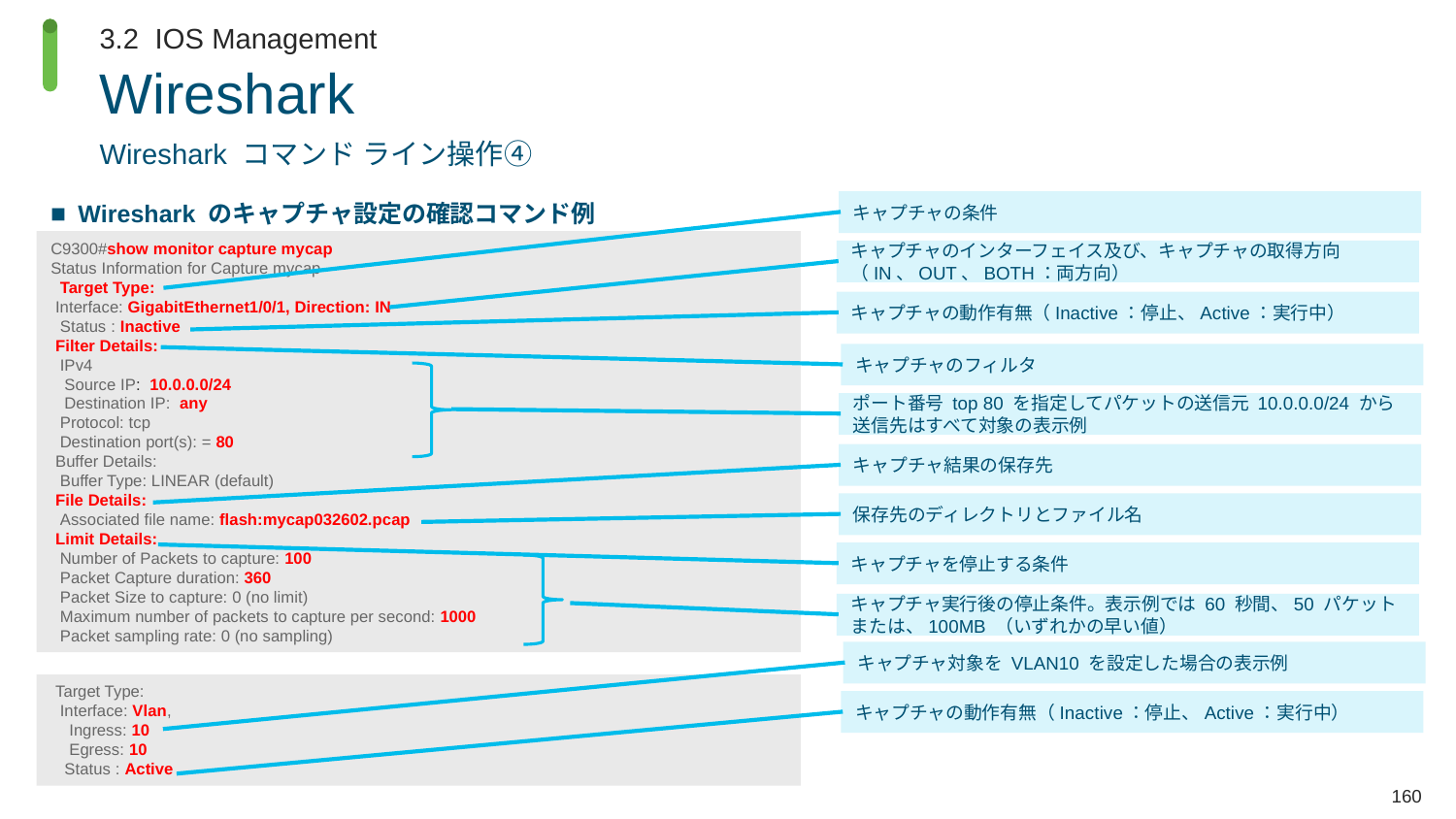

3.2  IOS Management
# Wireshark
Wireshark コマンド ライン操作④
Wireshark のキャプチャ設定の確認コマンド例
キャプチャの条件
C9300#show monitor capture mycap
Status Information for Capture mycap
  Target Type:
 Interface: GigabitEthernet1/0/1, Direction: IN
  Status : Inactive
 Filter Details:
  IPv4
   Source IP:  10.0.0.0/24
   Destination IP:  any
  Protocol: tcp
  Destination port(s): = 80
 Buffer Details:
  Buffer Type: LINEAR (default)
 File Details:
  Associated file name: flash:mycap032602.pcap
 Limit Details:
  Number of Packets to capture: 100
  Packet Capture duration: 360
  Packet Size to capture: 0 (no limit)
  Maximum number of packets to capture per second: 1000
  Packet sampling rate: 0 (no sampling)
キャプチャのインターフェイス及び、キャプチャの取得方向
（IN、OUT、BOTH：両方向）
キャプチャの動作有無（Inactive：停止、Active：実行中）
キャプチャのフィルタ

ポート番号 top 80 を指定してパケットの送信元 10.0.0.0/24 から送信先はすべて対象の表示例
キャプチャ結果の保存先
保存先のディレクトリとファイル名
キャプチャを停止する条件

キャプチャ実行後の停止条件。表示例では 60 秒間、50 パケットまたは、100MB （いずれかの早い値）
キャプチャ対象を VLAN10 を設定した場合の表示例
 Target Type:
  Interface: Vlan,
    Ingress: 10
    Egress: 10
   Status : Active
キャプチャの動作有無（Inactive：停止、Active：実行中）
160